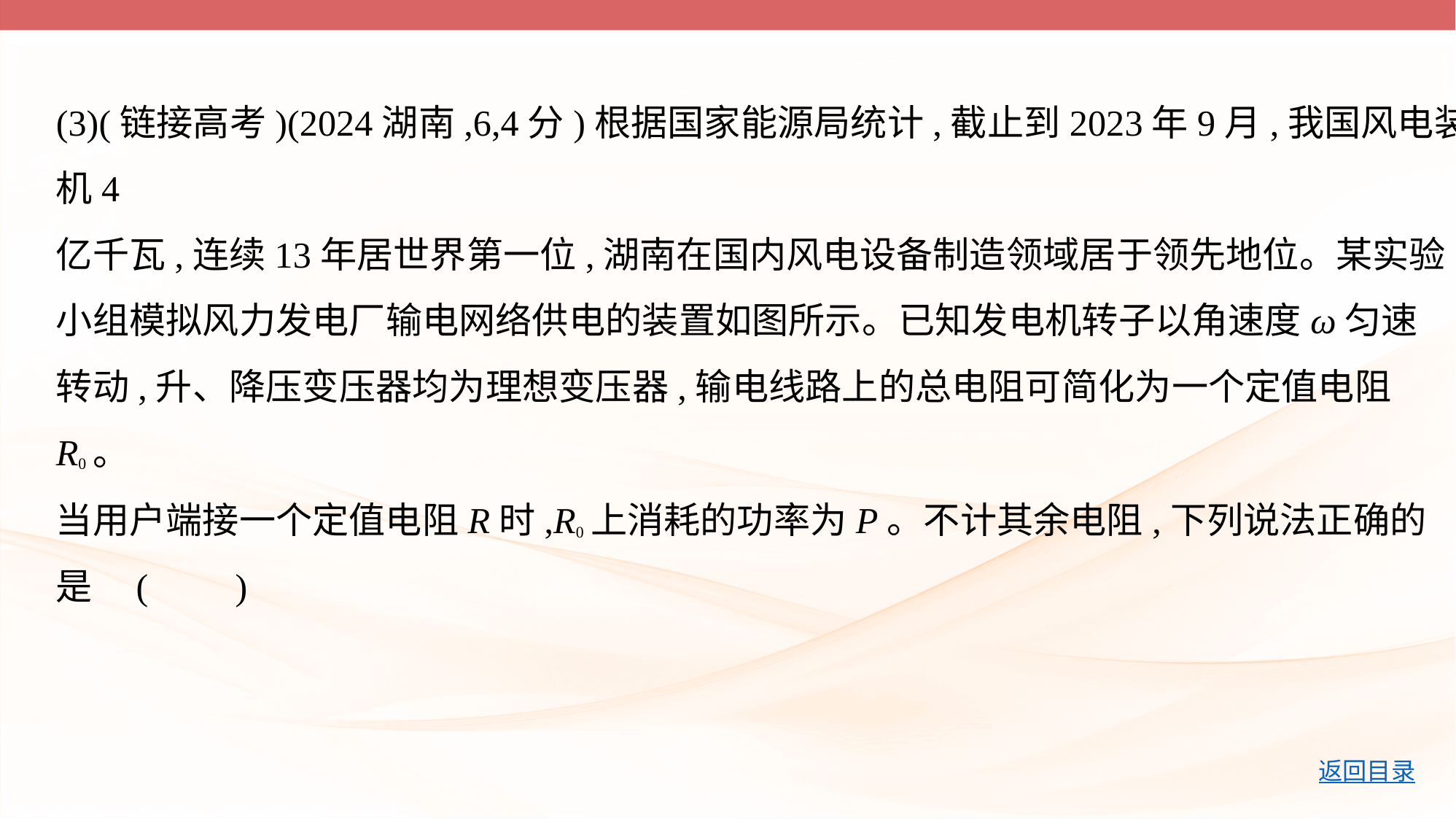

(3)(链接高考)(2024湖南,6,4分)根据国家能源局统计,截止到2023年9月,我国风电装机4
亿千瓦,连续13年居世界第一位,湖南在国内风电设备制造领域居于领先地位。某实验
小组模拟风力发电厂输电网络供电的装置如图所示。已知发电机转子以角速度ω匀速
转动,升、降压变压器均为理想变压器,输电线路上的总电阻可简化为一个定值电阻R0。
当用户端接一个定值电阻R时,R0上消耗的功率为P。不计其余电阻,下列说法正确的
是 (　    )